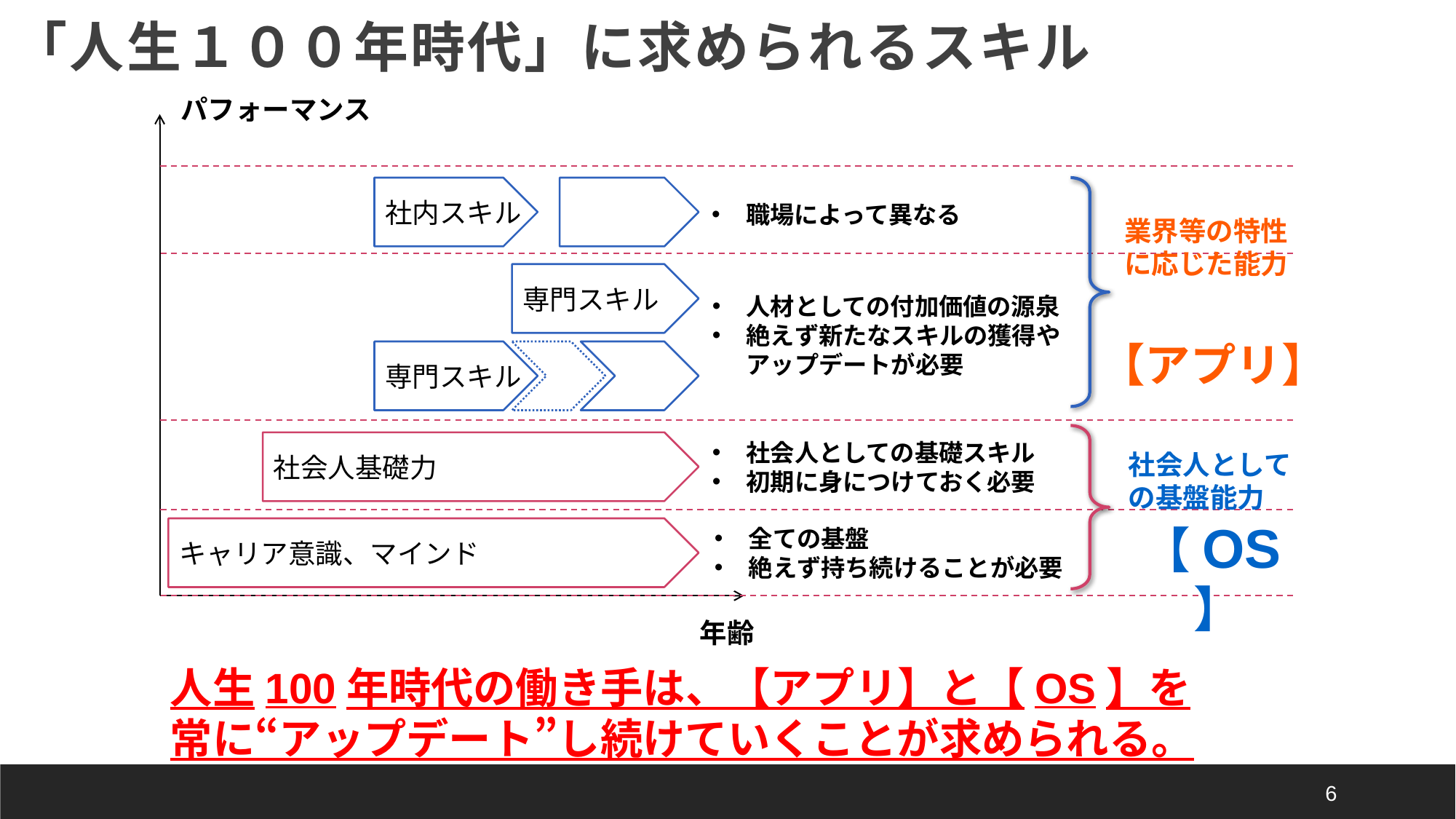

「人生１００年時代」に求められるスキル
パフォーマンス
社内スキル

職場によって異なる
業界等の特性に応じた能力
専門スキル
人材としての付加価値の源泉
絶えず新たなスキルの獲得やアップデートが必要
【アプリ】
専門スキル

社会人基礎力
社会人としての基礎スキル
初期に身につけておく必要
社会人としての基盤能力
【OS】
キャリア意識、マインド
全ての基盤
絶えず持ち続けることが必要
年齢
人生100年時代の働き手は、【アプリ】と【OS】を
常に“アップデート”し続けていくことが求められる。
6